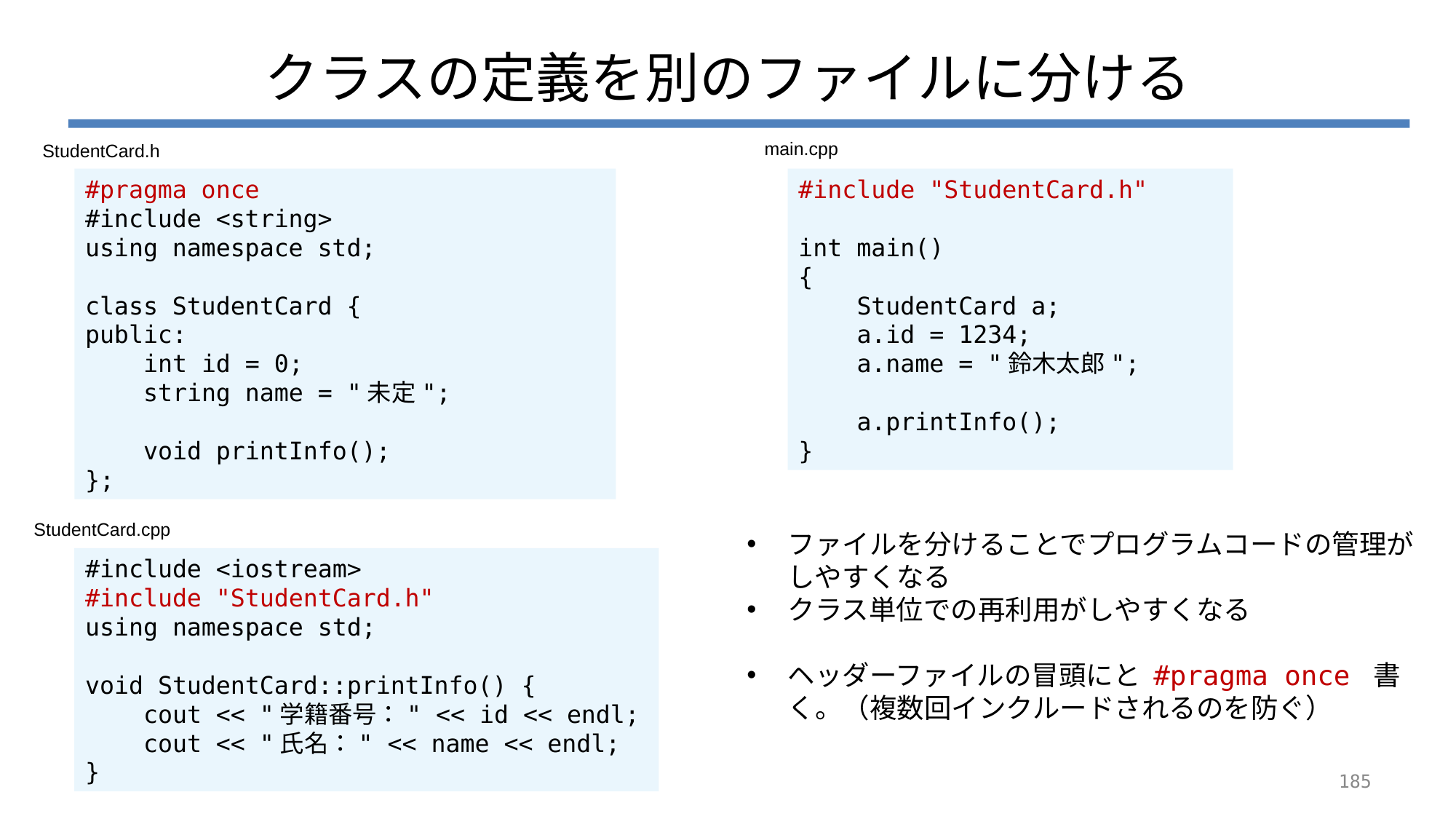

# クラスの定義を別のファイルに分ける
main.cpp
StudentCard.h
#pragma once
#include <string>
using namespace std;

class StudentCard {
public:
    int id = 0;
    string name = "未定";

    void printInfo();
};
#include "StudentCard.h"

int main()
{
    StudentCard a;
    a.id = 1234;
    a.name = "鈴木太郎";

    a.printInfo();
}
StudentCard.cpp
ファイルを分けることでプログラムコードの管理がしやすくなる
クラス単位での再利用がしやすくなる

ヘッダーファイルの冒頭にと #pragma once 書く。（複数回インクルードされるのを防ぐ）

#include <iostream>
#include "StudentCard.h"
using namespace std;

void StudentCard::printInfo() {
    cout << "学籍番号：" << id << endl;
    cout << "氏名：" << name << endl;
}
185